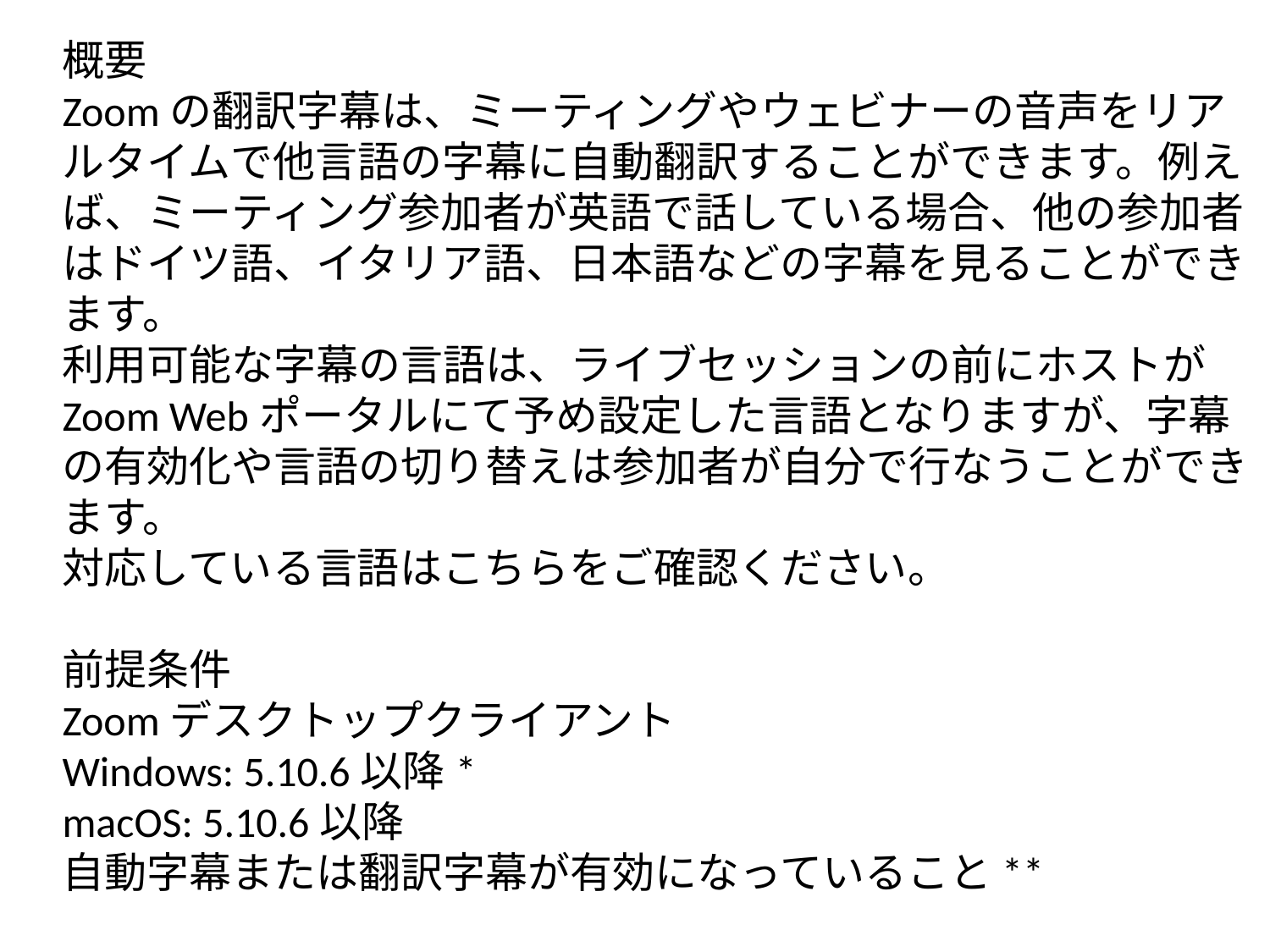

概要
Zoomの翻訳字幕は、ミーティングやウェビナーの音声をリアルタイムで他言語の字幕に自動翻訳することができます。例えば、ミーティング参加者が英語で話している場合、他の参加者はドイツ語、イタリア語、日本語などの字幕を見ることができます。
利用可能な字幕の言語は、ライブセッションの前にホストがZoom Webポータルにて予め設定した言語となりますが、字幕の有効化や言語の切り替えは参加者が自分で行なうことができます。
対応している言語はこちらをご確認ください。

前提条件
Zoomデスクトップクライアント
Windows: 5.10.6以降*
macOS: 5.10.6以降
自動字幕または翻訳字幕が有効になっていること**